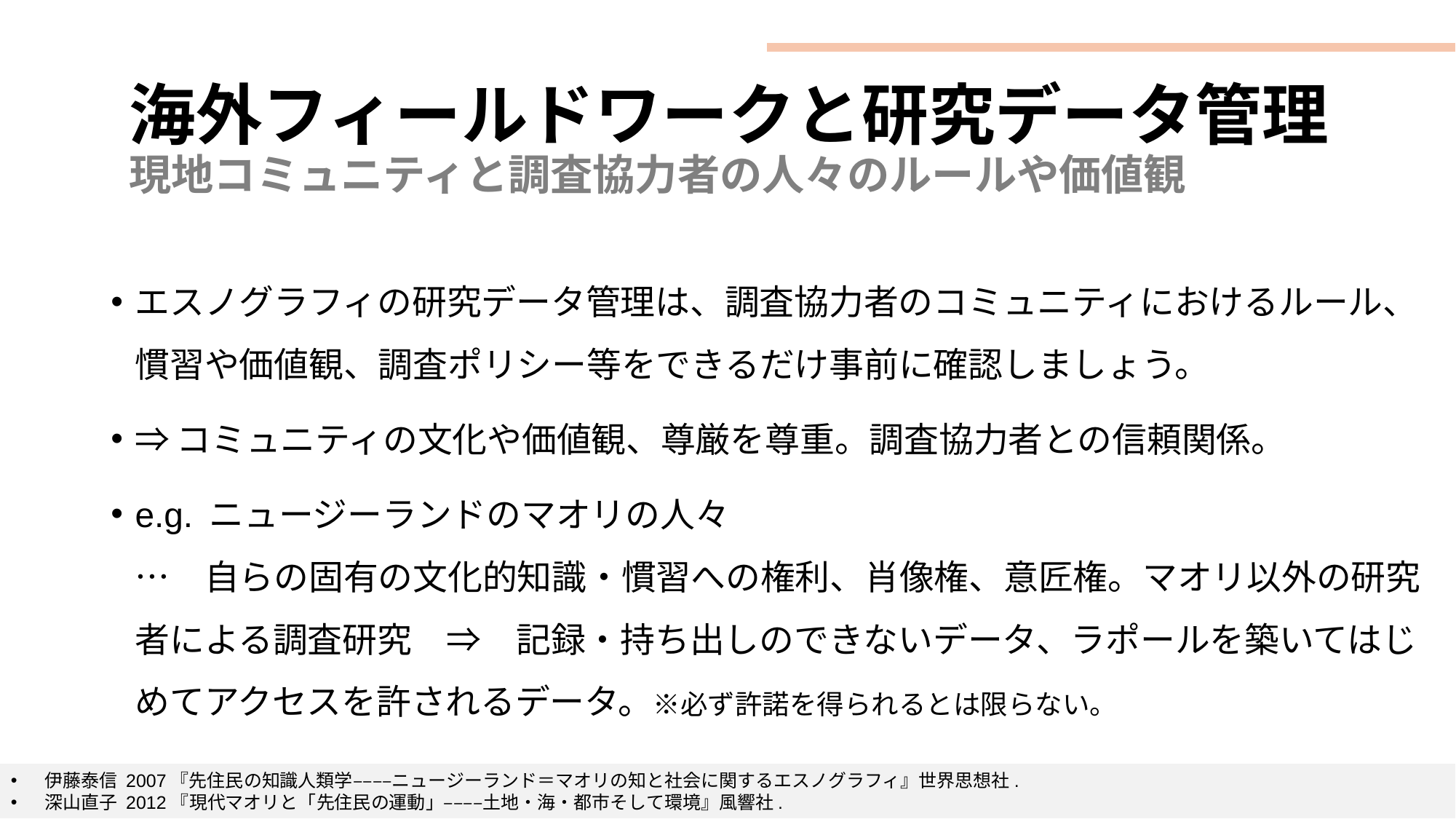

海外フィールドワークと研究データ管理
現地コミュニティと調査協力者の人々のルールや価値観
エスノグラフィの研究データ管理は、調査協力者のコミュニティにおけるルール、慣習や価値観、調査ポリシー等をできるだけ事前に確認しましょう。
⇒コミュニティの文化や価値観、尊厳を尊重。調査協力者との信頼関係。
e.g. ニュージーランドのマオリの人々
…　自らの固有の文化的知識・慣習への権利、肖像権、意匠権。マオリ以外の研究者による調査研究　⇒　記録・持ち出しのできないデータ、ラポールを築いてはじめてアクセスを許されるデータ。※必ず許諾を得られるとは限らない。
伊藤泰信 2007『先住民の知識人類学––––ニュージーランド＝マオリの知と社会に関するエスノグラフィ』世界思想社.
深山直子 2012『現代マオリと「先住民の運動」––––土地・海・都市そして環境』風響社.